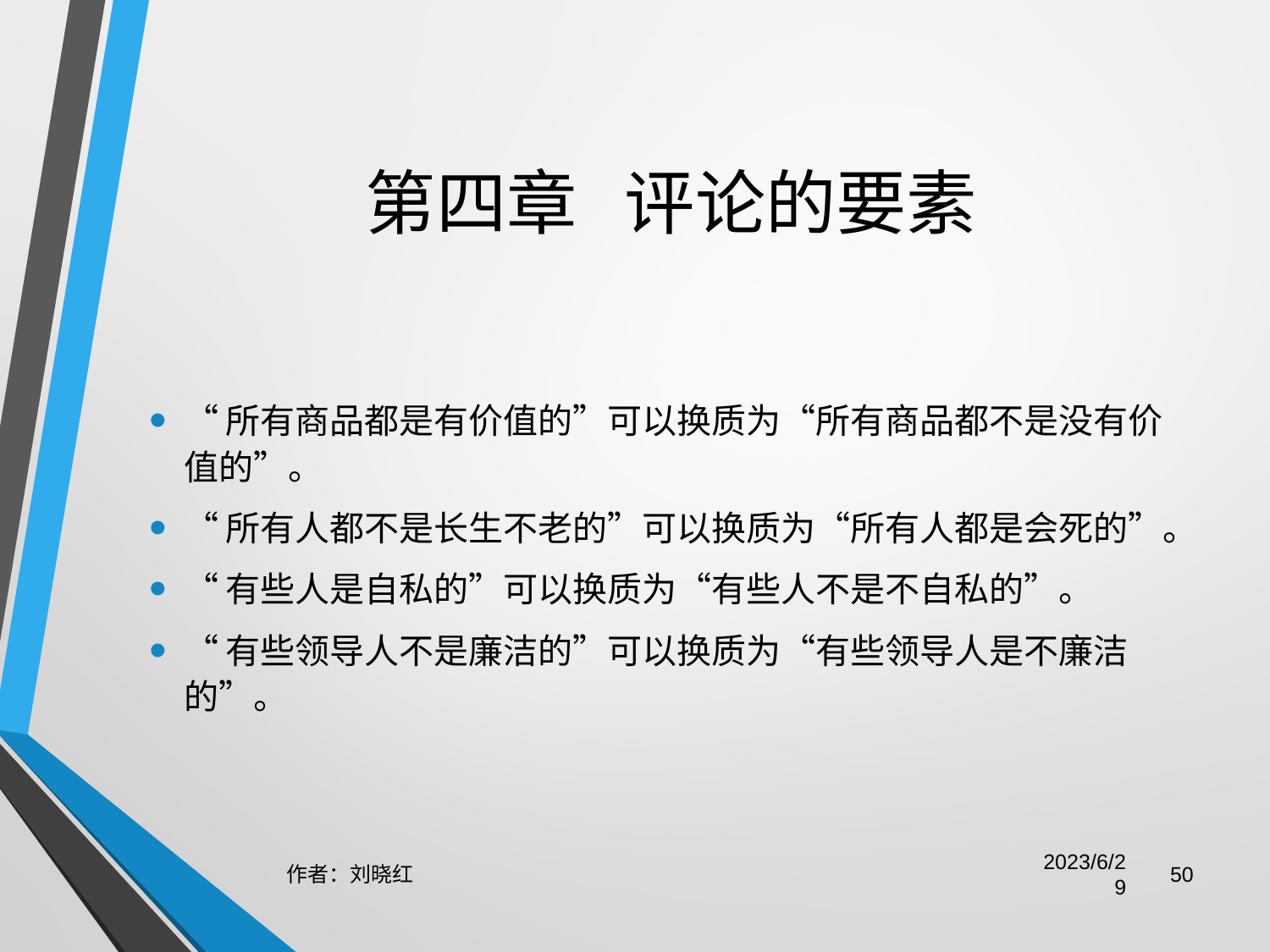

# 第四章   评论的要素
“所有商品都是有价值的”可以换质为“所有商品都不是没有价值的”。
“所有人都不是长生不老的”可以换质为“所有人都是会死的”。
“有些人是自私的”可以换质为“有些人不是不自私的”。
“有些领导人不是廉洁的”可以换质为“有些领导人是不廉洁的”。
作者：刘晓红
2023/6/29
50